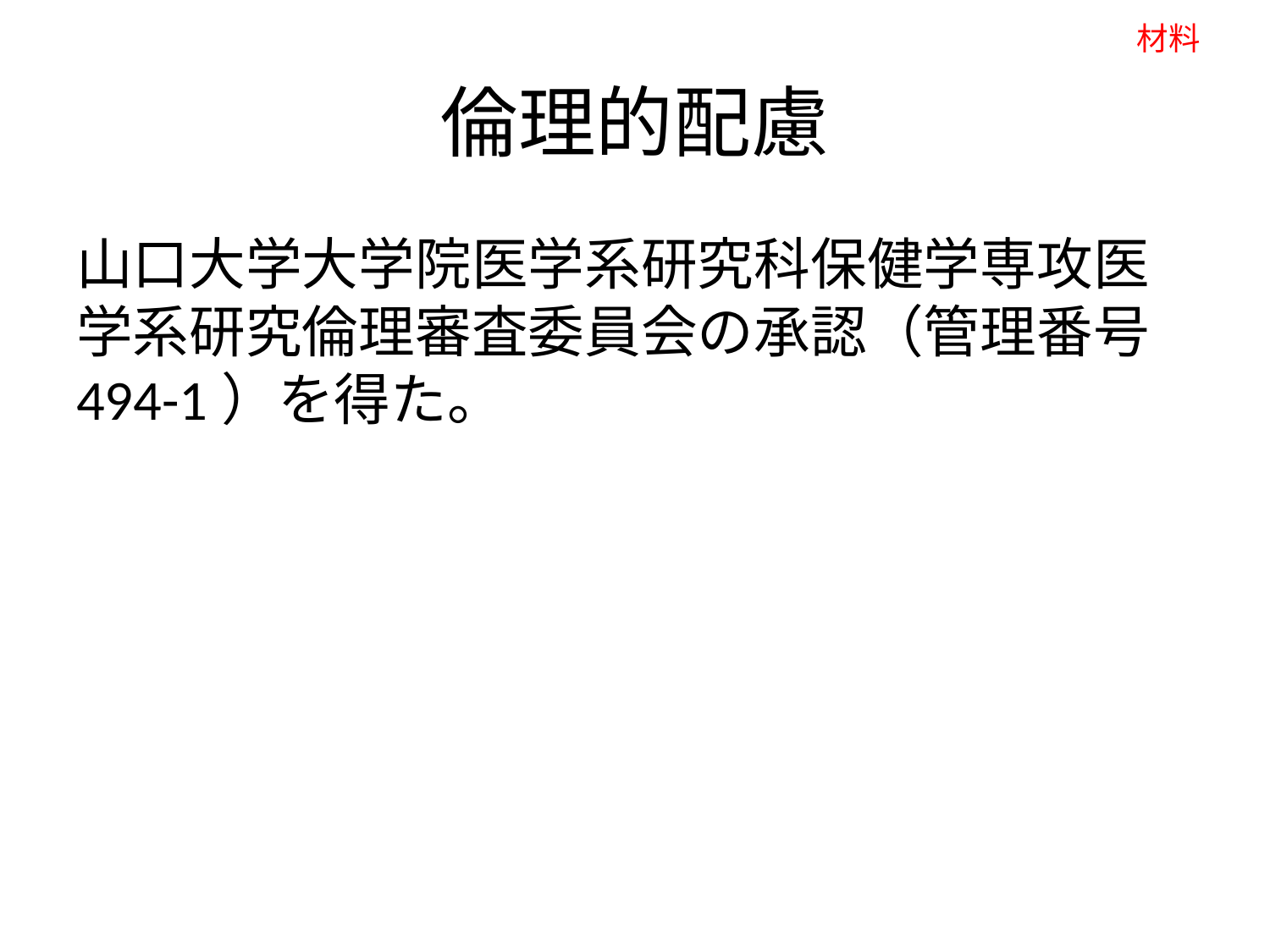

材料
# 倫理的配慮
山口大学大学院医学系研究科保健学専攻医学系研究倫理審査委員会の承認（管理番号494-1）を得た。